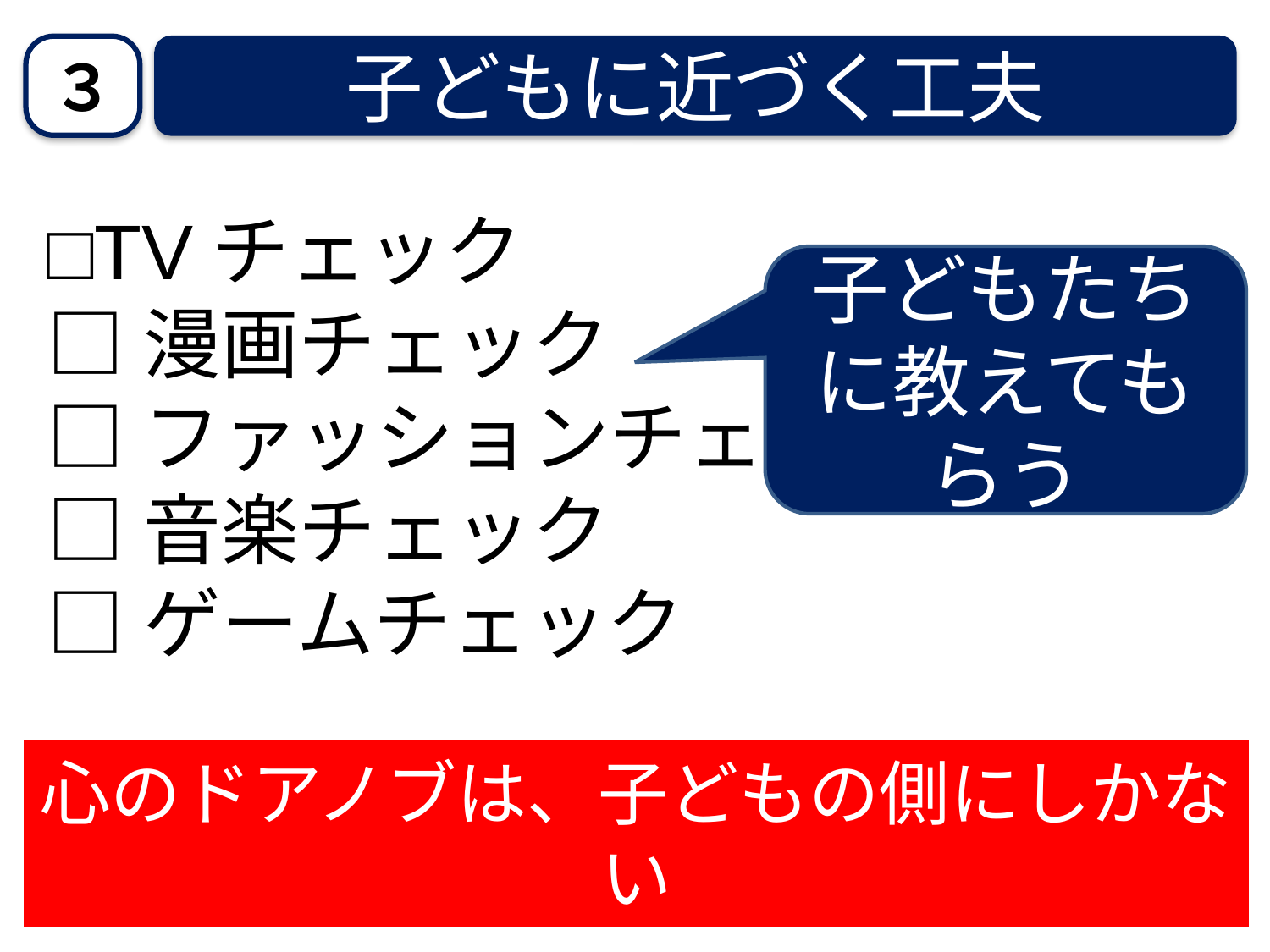

３
子どもに近づく工夫
□TVチェック
□漫画チェック
□ファッションチェック
□音楽チェック
□ゲームチェック

子どもたちに教えてもらう
心のドアノブは、子どもの側にしかない